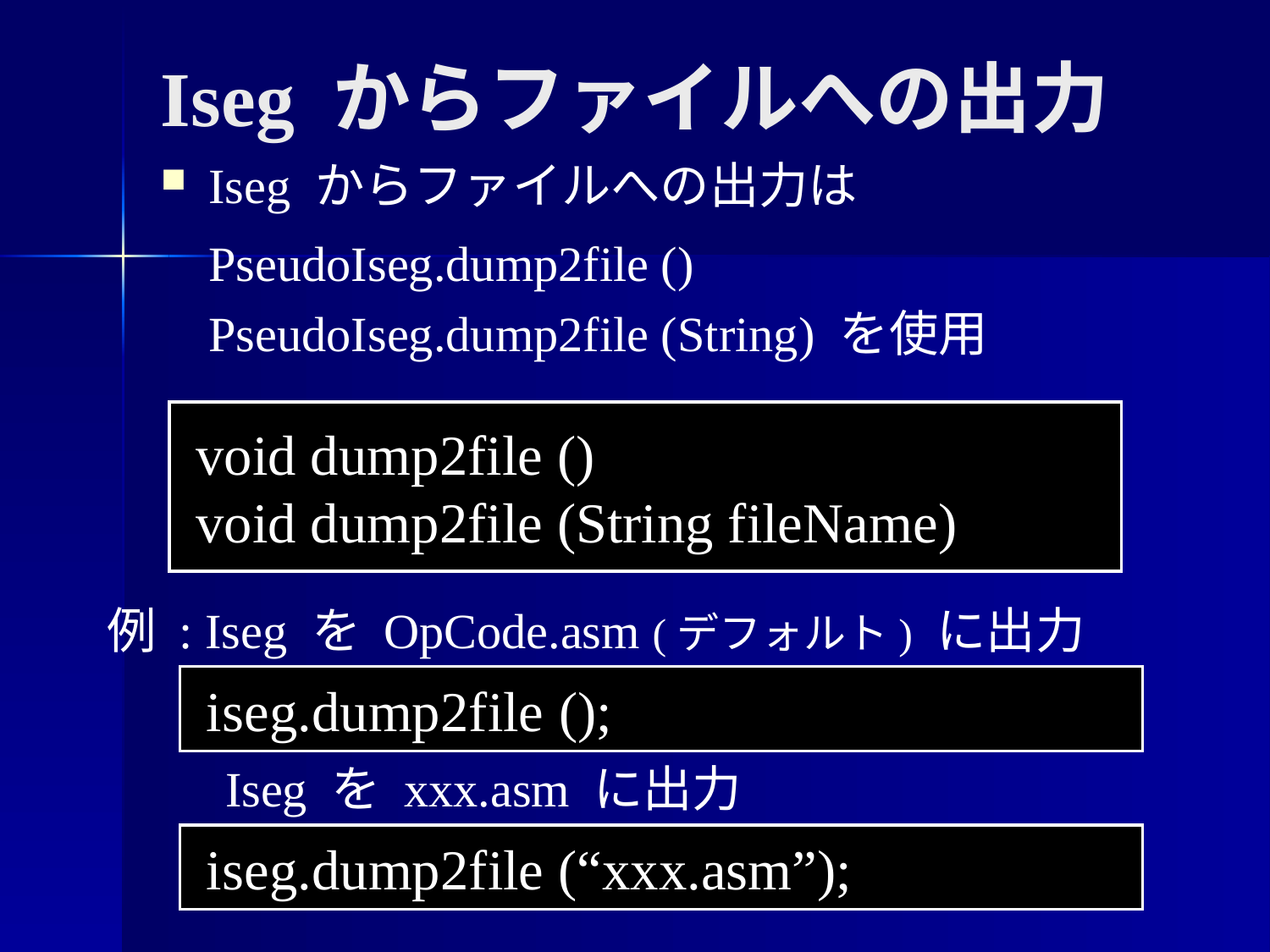

Iseg からファイルへの出力
Iseg からファイルへの出力は
	PseudoIseg.dump2file ()
	PseudoIseg.dump2file (String) を使用
 void dump2file ()
 void dump2file (String fileName)
例 : Iseg を OpCode.asm (デフォルト) に出力
 iseg.dump2file ();
 Iseg を xxx.asm に出力
 iseg.dump2file (“xxx.asm”);